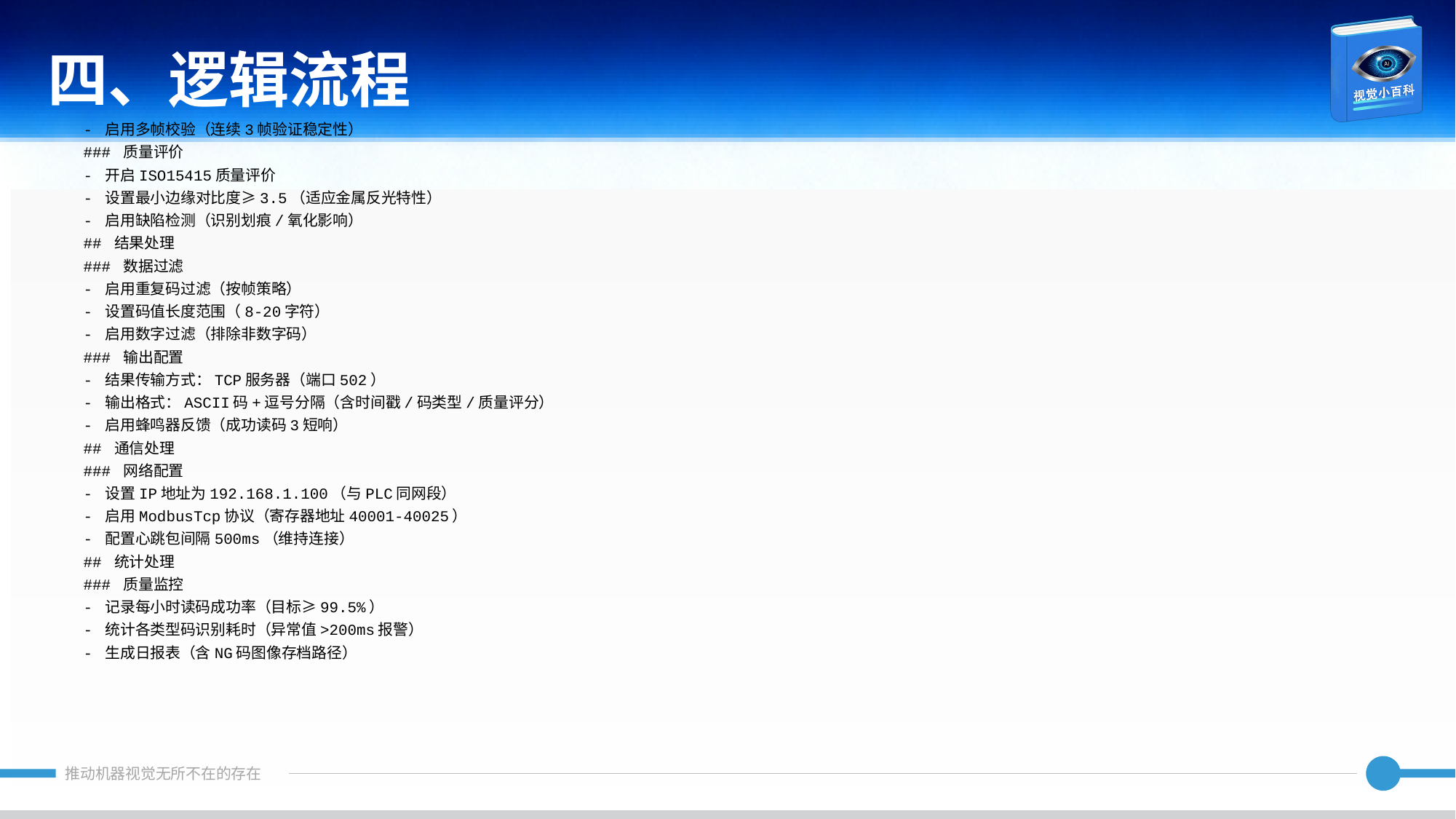

四、逻辑流程

- 启用多帧校验（连续3帧验证稳定性）
### 质量评价
- 开启ISO15415质量评价
- 设置最小边缘对比度≥3.5（适应金属反光特性）
- 启用缺陷检测（识别划痕/氧化影响）
## 结果处理
### 数据过滤
- 启用重复码过滤（按帧策略）
- 设置码值长度范围（8-20字符）
- 启用数字过滤（排除非数字码）
### 输出配置
- 结果传输方式：TCP服务器（端口502）
- 输出格式：ASCII码+逗号分隔（含时间戳/码类型/质量评分）
- 启用蜂鸣器反馈（成功读码3短响）
## 通信处理
### 网络配置
- 设置IP地址为192.168.1.100（与PLC同网段）
- 启用ModbusTcp协议（寄存器地址40001-40025）
- 配置心跳包间隔500ms（维持连接）
## 统计处理
### 质量监控
- 记录每小时读码成功率（目标≥99.5%）
- 统计各类型码识别耗时（异常值>200ms报警）
- 生成日报表（含NG码图像存档路径）
9